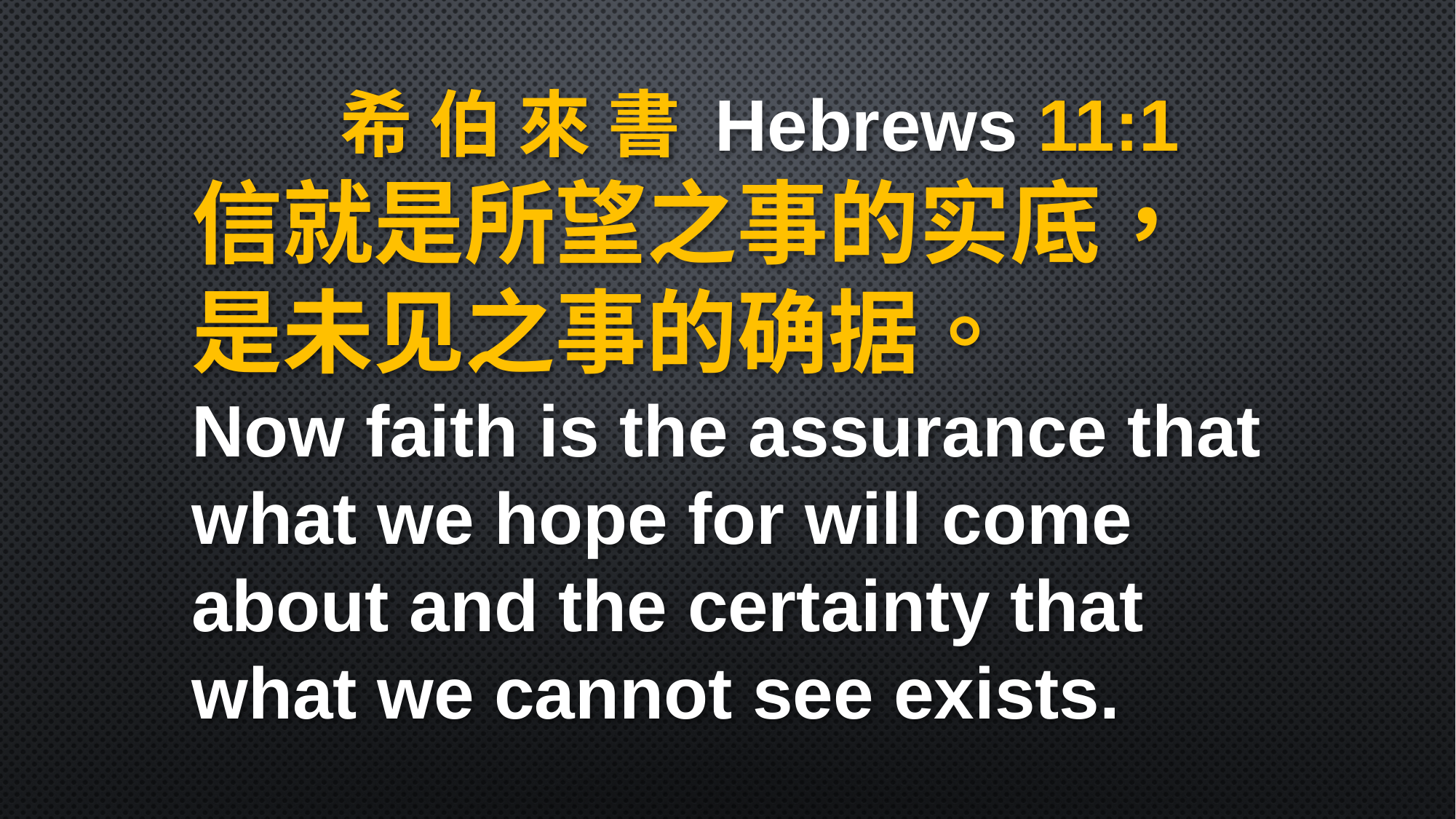

希 伯 來 書 Hebrews 11:1
信就是所望之事的实底，
是未见之事的确据。
Now faith is the assurance that what we hope for will come about and the certainty that what we cannot see exists.